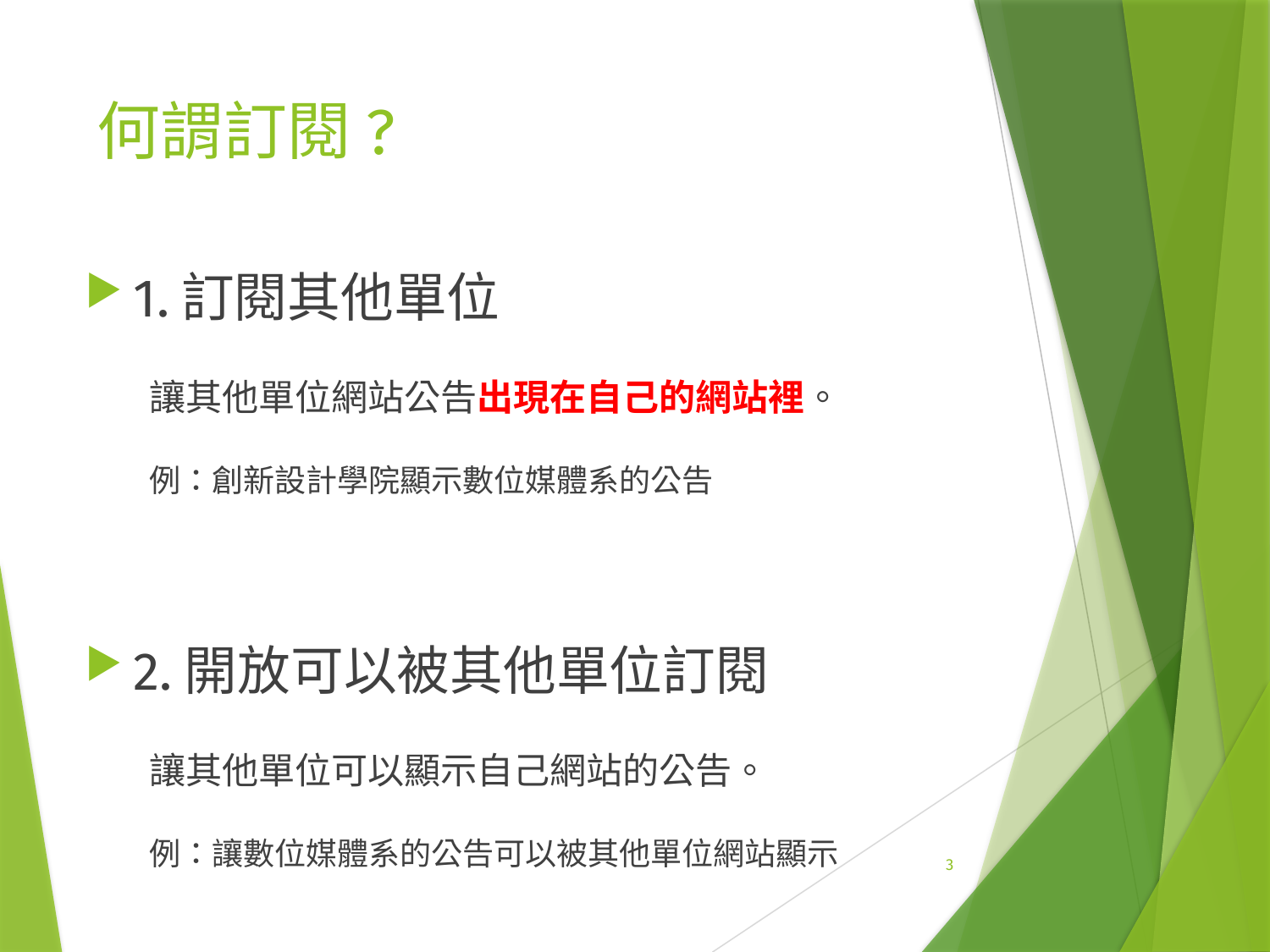

# 何謂訂閱?
1.訂閱其他單位
讓其他單位網站公告出現在自己的網站裡。
例：創新設計學院顯示數位媒體系的公告

2.開放可以被其他單位訂閱
讓其他單位可以顯示自己網站的公告。
例：讓數位媒體系的公告可以被其他單位網站顯示
3